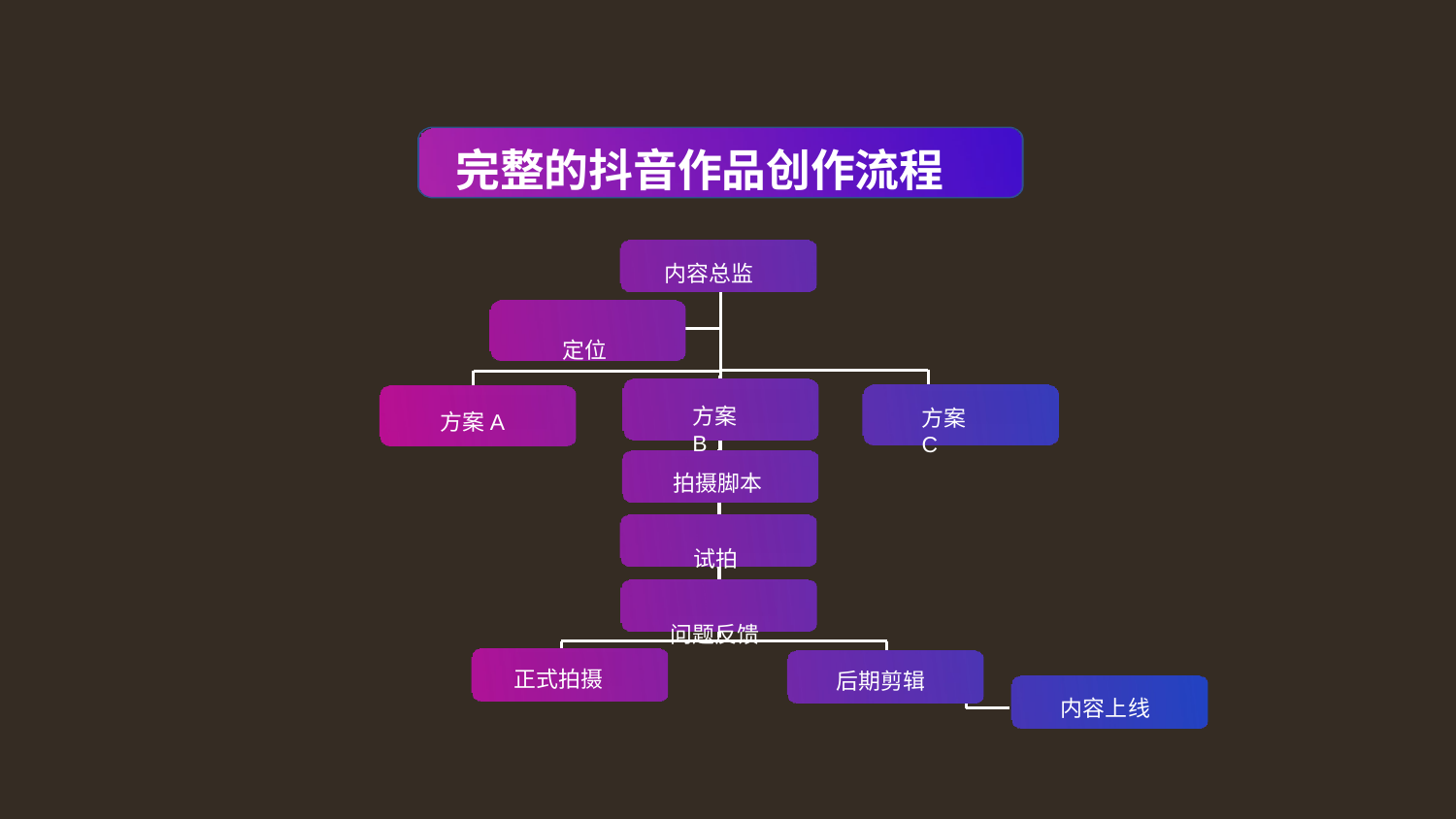

# 完整的抖音作品创作流程

内容总监

定位

方案B
方案C
方案A

拍摄脚本
试拍 问题反馈

正式拍摄
后期剪辑

内容上线